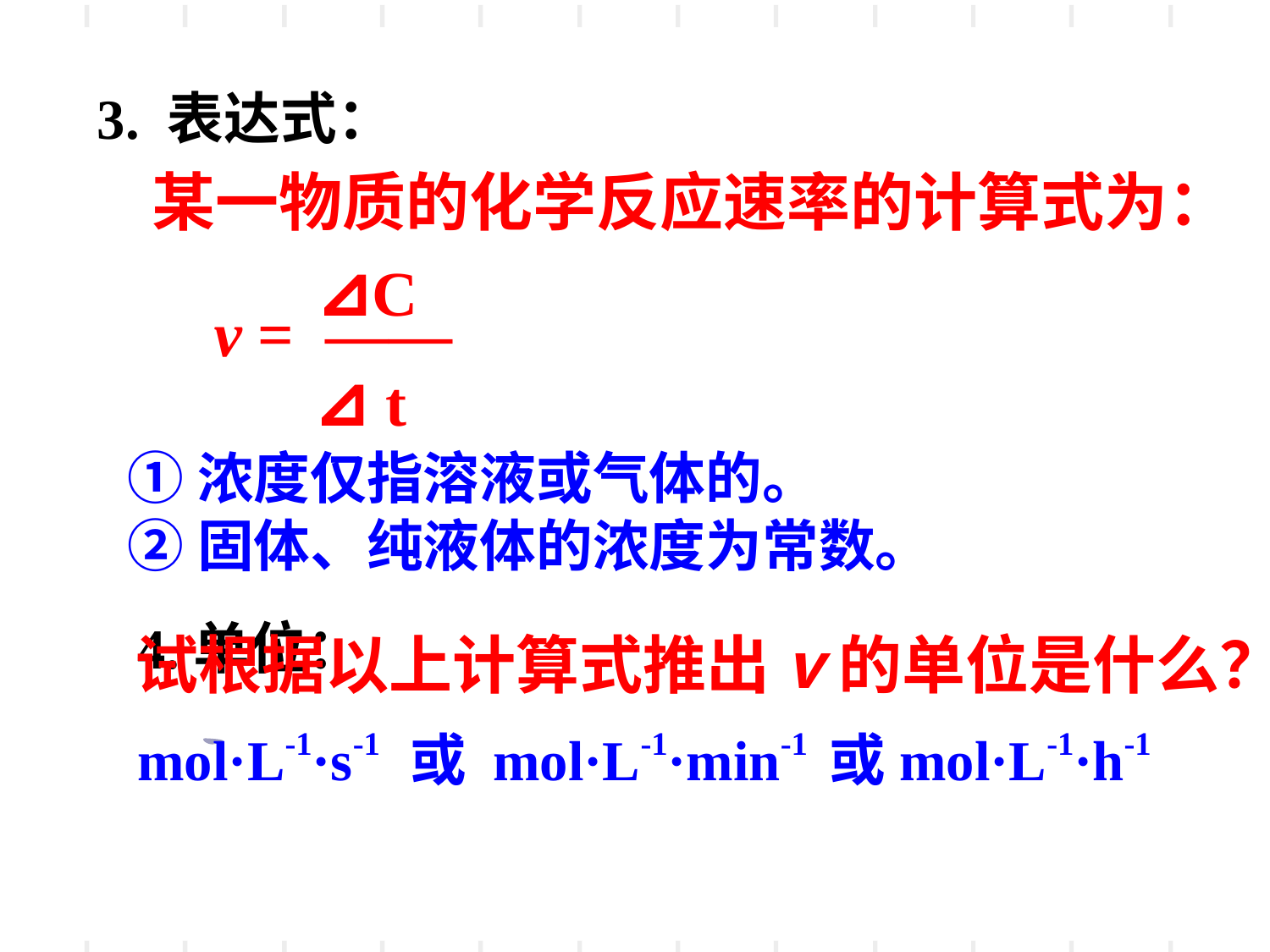

3. 表达式：
         某一物质的化学反应速率的计算式为：
             v =  ——

⊿C
⊿ t
①浓度仅指溶液或气体的。
②固体、纯液体的浓度为常数。
试根据以上计算式推出v的单位是什么？
4.单位：
mol·L-1·s-1  或 mol·L-1·min-1 或mol·L-1·h-1